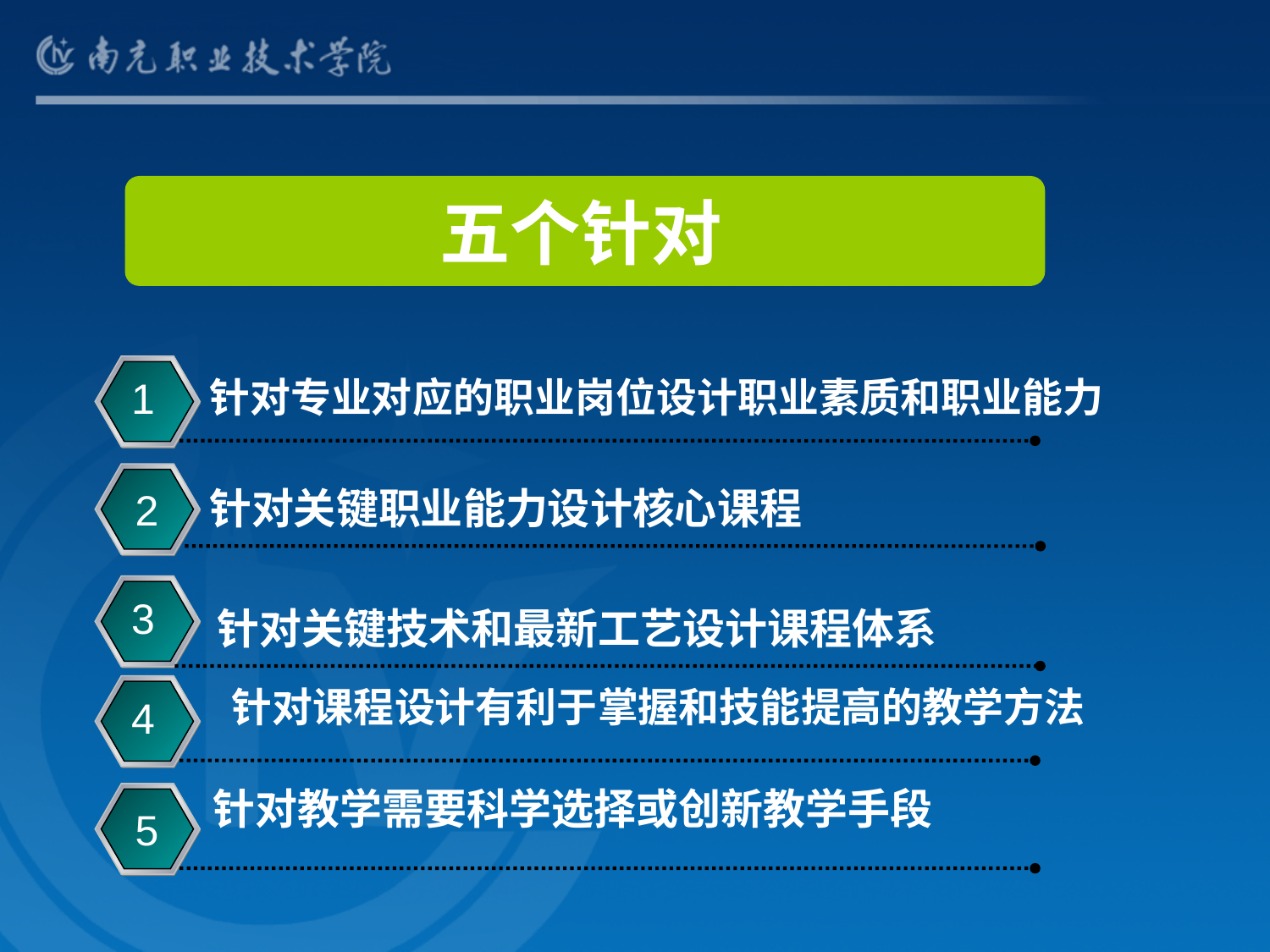

五个针对

1
针对专业对应的职业岗位设计职业素质和职业能力

针对关键职业能力设计核心课程
2

3
针对关键技术和最新工艺设计课程体系

针对课程设计有利于掌握和技能提高的教学方法
4

针对教学需要科学选择或创新教学手段

5